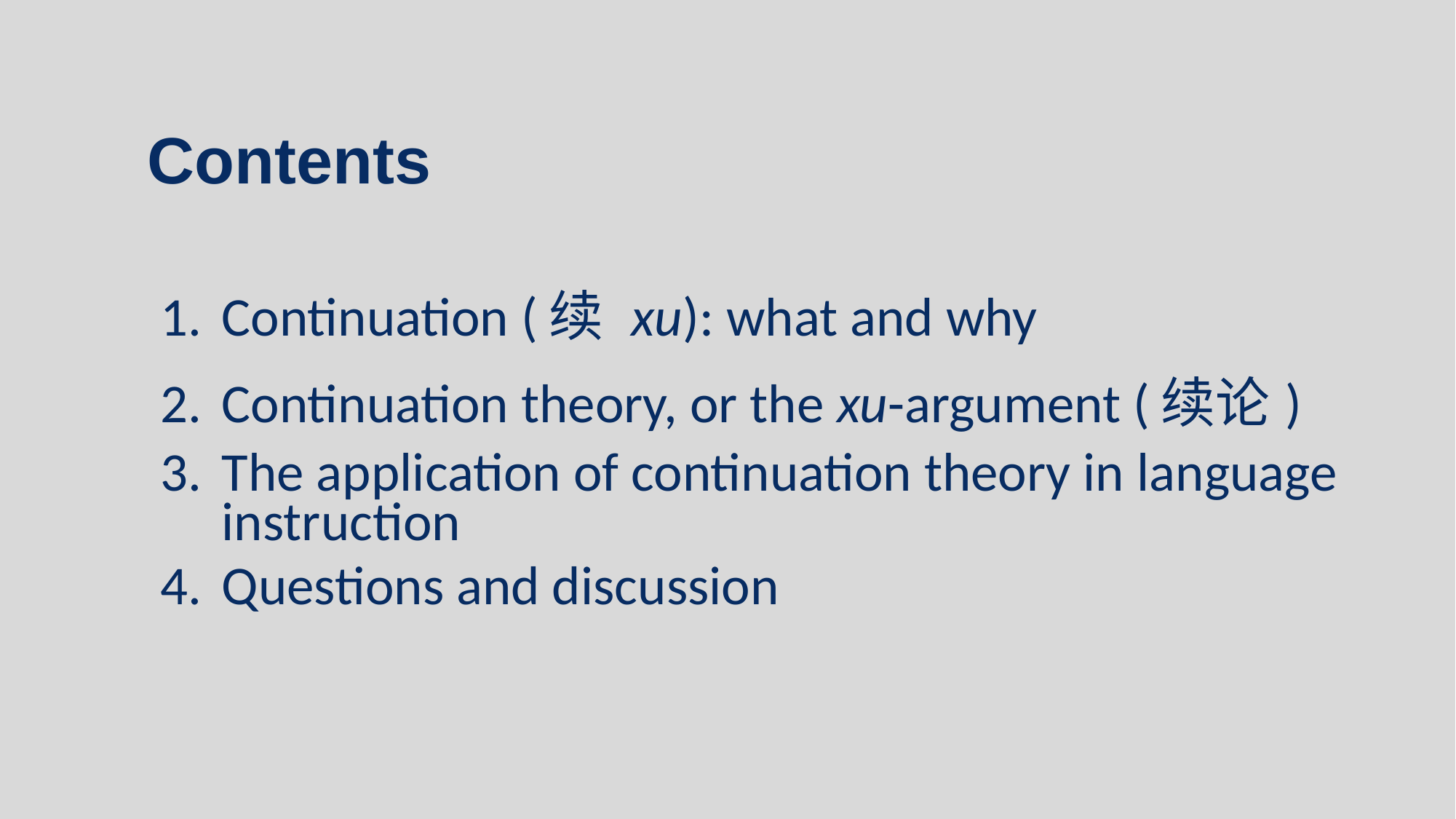

# Contents
Continuation (续 xu): what and why
Continuation theory, or the xu-argument (续论)
The application of continuation theory in language instruction
Questions and discussion